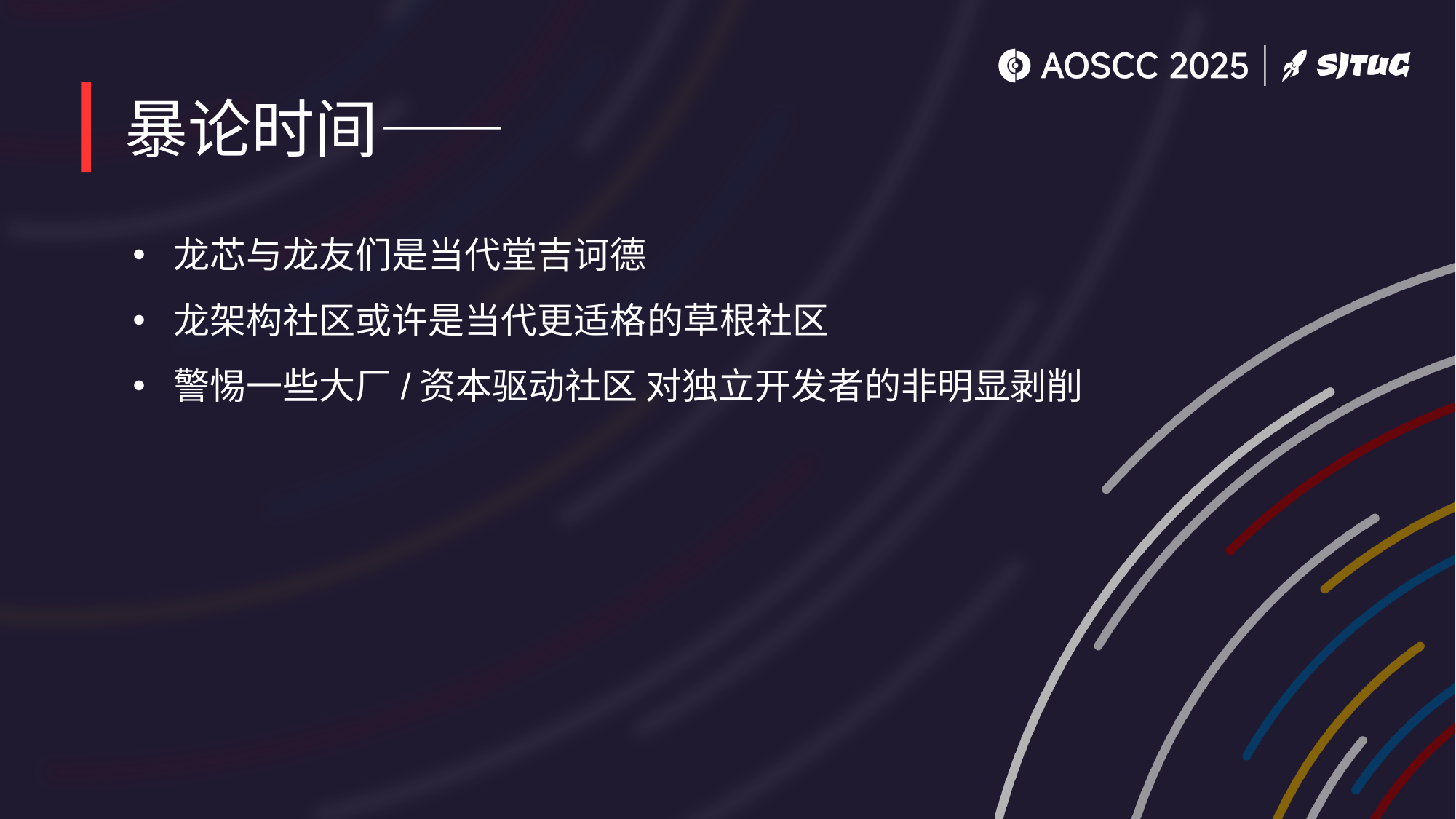

# 暴论时间——
龙芯与龙友们是当代堂吉诃德
龙架构社区或许是当代更适格的草根社区
警惕一些大厂/资本驱动社区 对独立开发者的非明显剥削